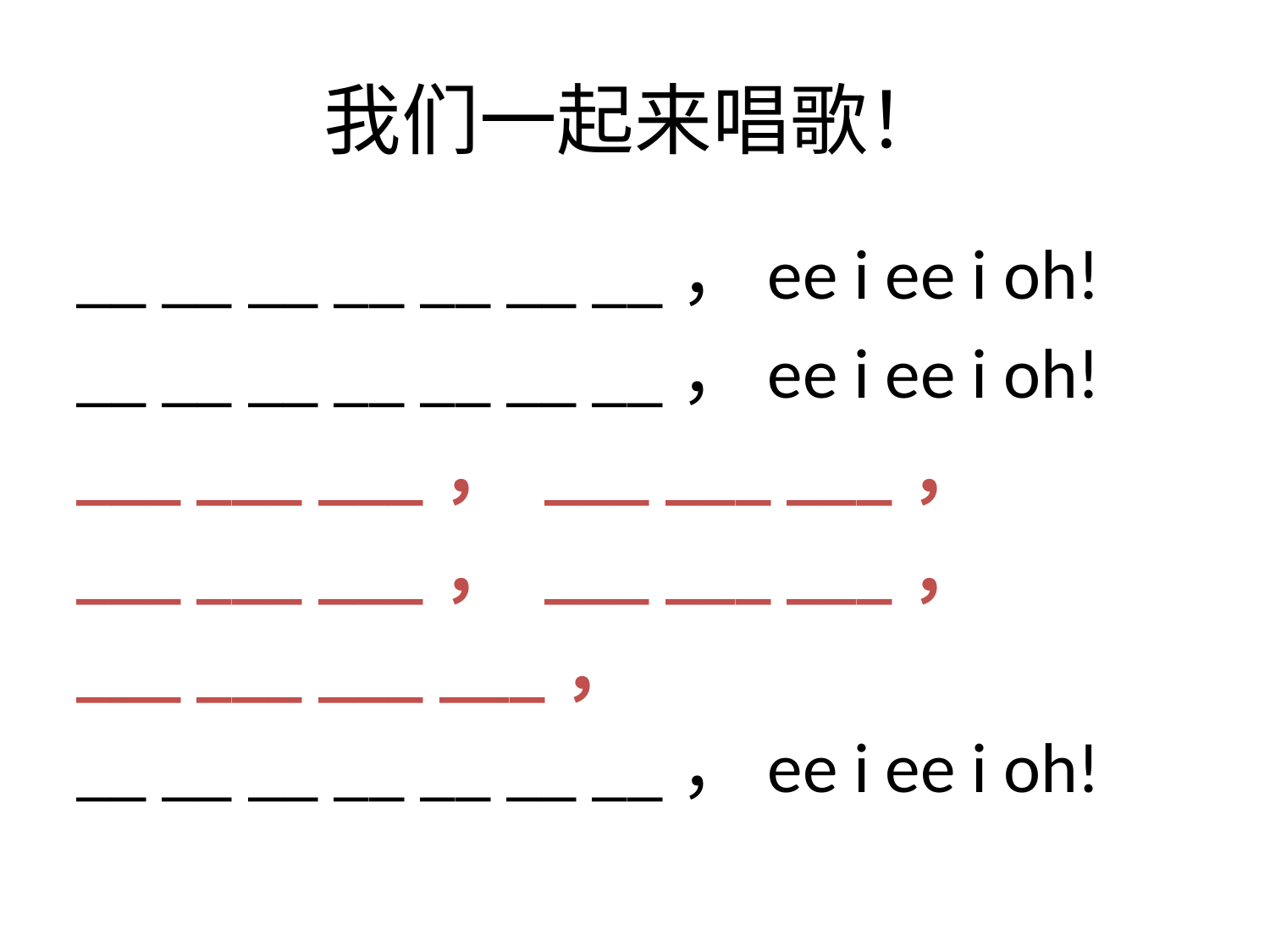

# 我们一起来唱歌！
__ __ __ __ __ __ __，ee i ee i oh!
__ __ __ __ __ __ __，ee i ee i oh!
___ ___ ___， ___ ___ ___，
___ ___ ___， ___ ___ ___，
___ ___ ___ ___，
__ __ __ __ __ __ __，ee i ee i oh!